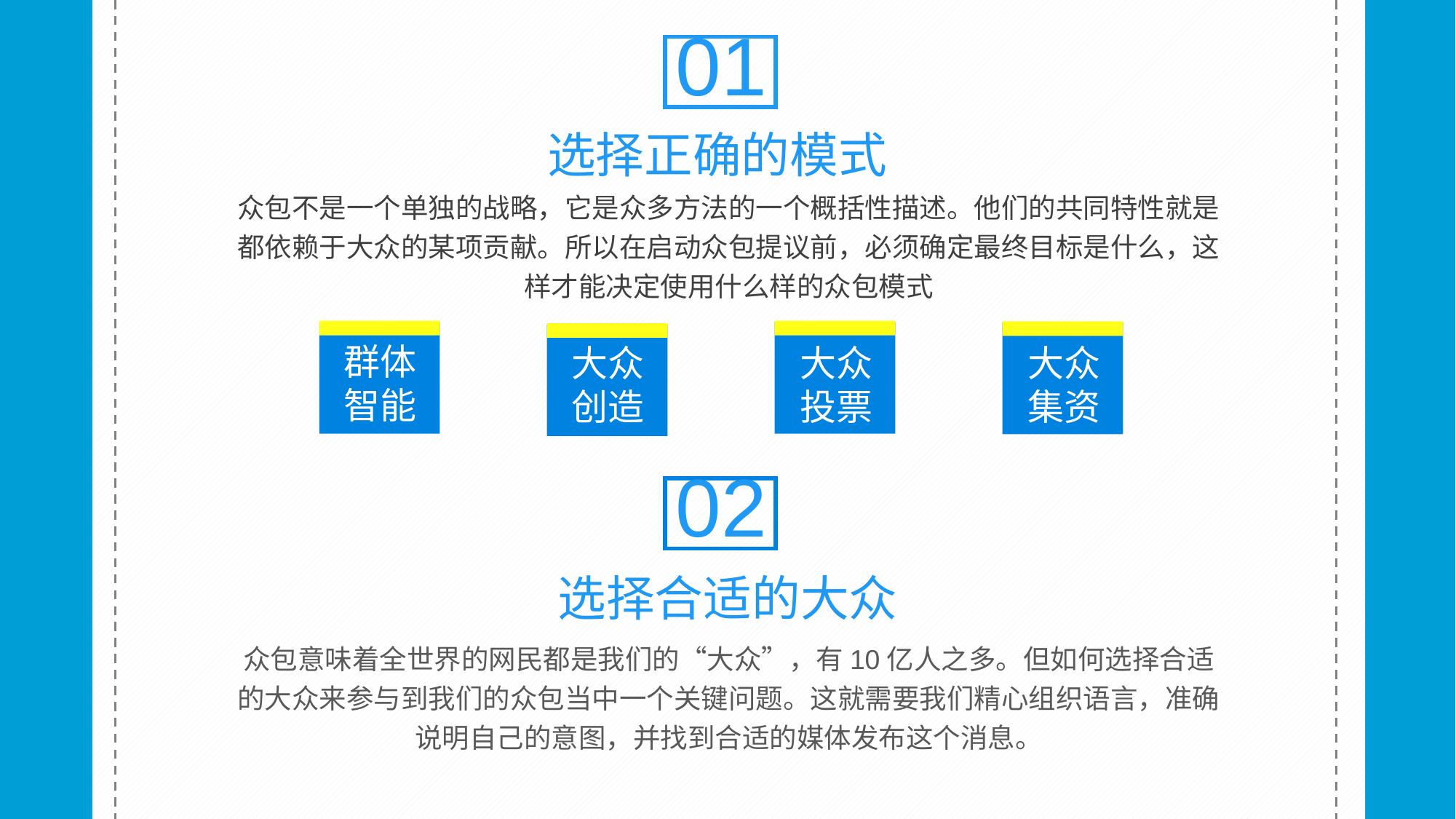

01

选择正确的模式
众包不是一个单独的战略，它是众多方法的一个概括性描述。他们的共同特性就是都依赖于大众的某项贡献。所以在启动众包提议前，必须确定最终目标是什么，这样才能决定使用什么样的众包模式

群体智能
大众集资
大众投票
大众创造
02

选择合适的大众
众包意味着全世界的网民都是我们的“大众”，有10亿人之多。但如何选择合适的大众来参与到我们的众包当中一个关键问题。这就需要我们精心组织语言，准确说明自己的意图，并找到合适的媒体发布这个消息。
www.51 pptmoban.com 搜集整理